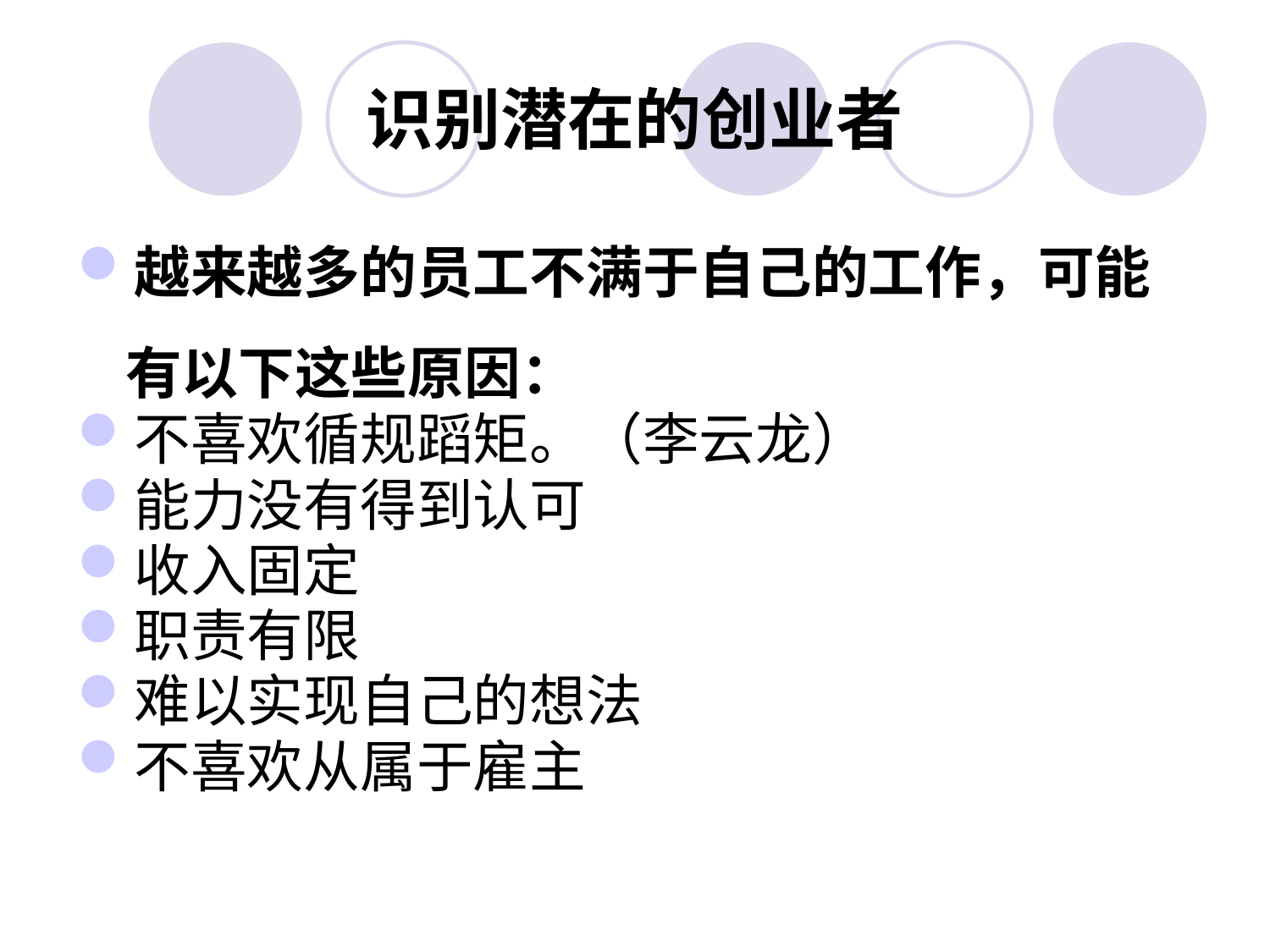

# 识别潜在的创业者
越来越多的员工不满于自己的工作，可能有以下这些原因：
不喜欢循规蹈矩。（李云龙）
能力没有得到认可
收入固定
职责有限
难以实现自己的想法
不喜欢从属于雇主